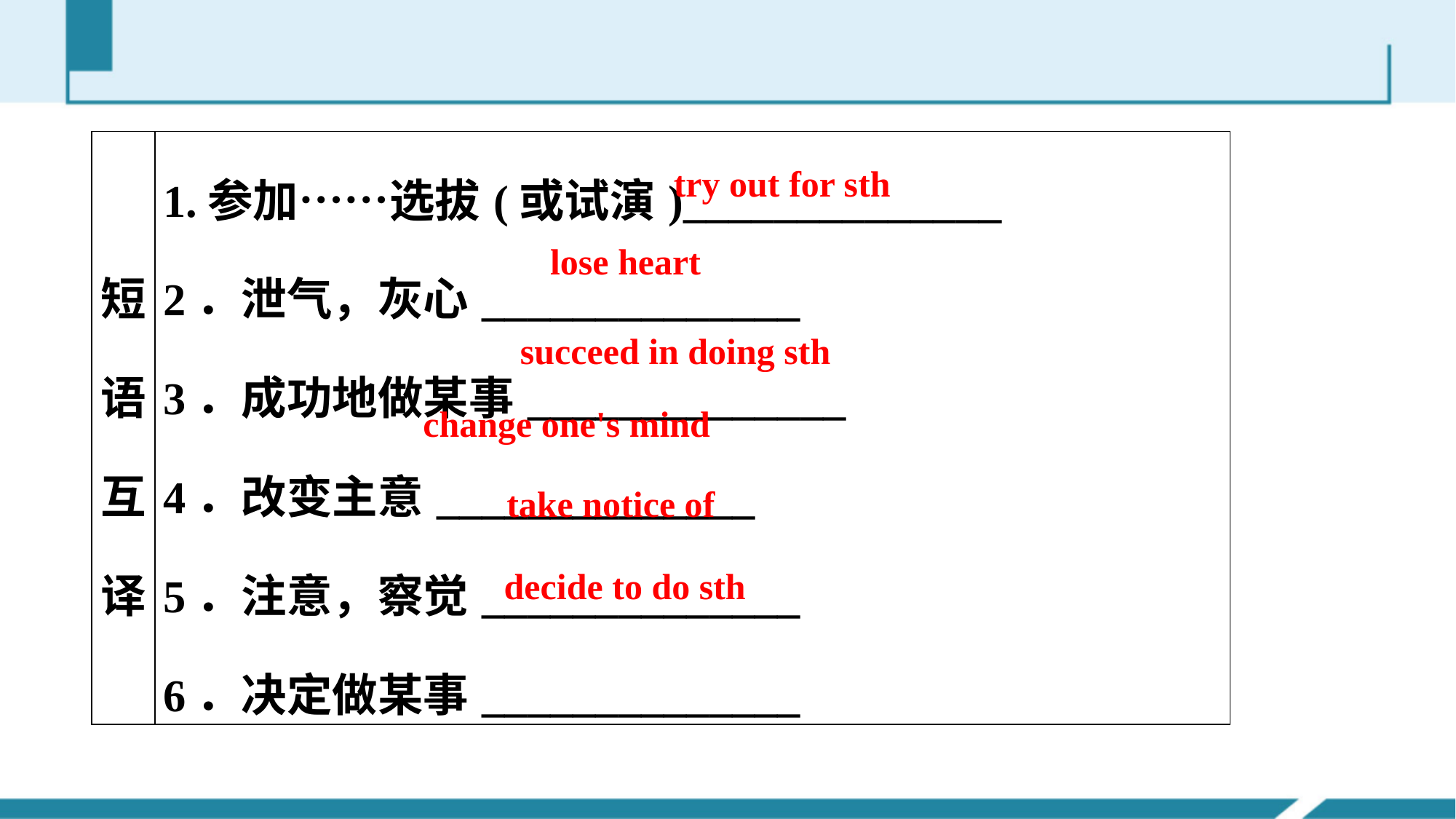

| 短语互译 | 1.参加……选拔(或试演)\_\_\_\_\_\_\_\_\_\_\_\_\_\_ 2．泄气，灰心\_\_\_\_\_\_\_\_\_\_\_\_\_\_ 3．成功地做某事\_\_\_\_\_\_\_\_\_\_\_\_\_\_ 4．改变主意\_\_\_\_\_\_\_\_\_\_\_\_\_\_ 5．注意，察觉\_\_\_\_\_\_\_\_\_\_\_\_\_\_ 6．决定做某事\_\_\_\_\_\_\_\_\_\_\_\_\_\_ |
| --- | --- |
try out for sth
lose heart
succeed in doing sth
change one's mind
take notice of
decide to do sth